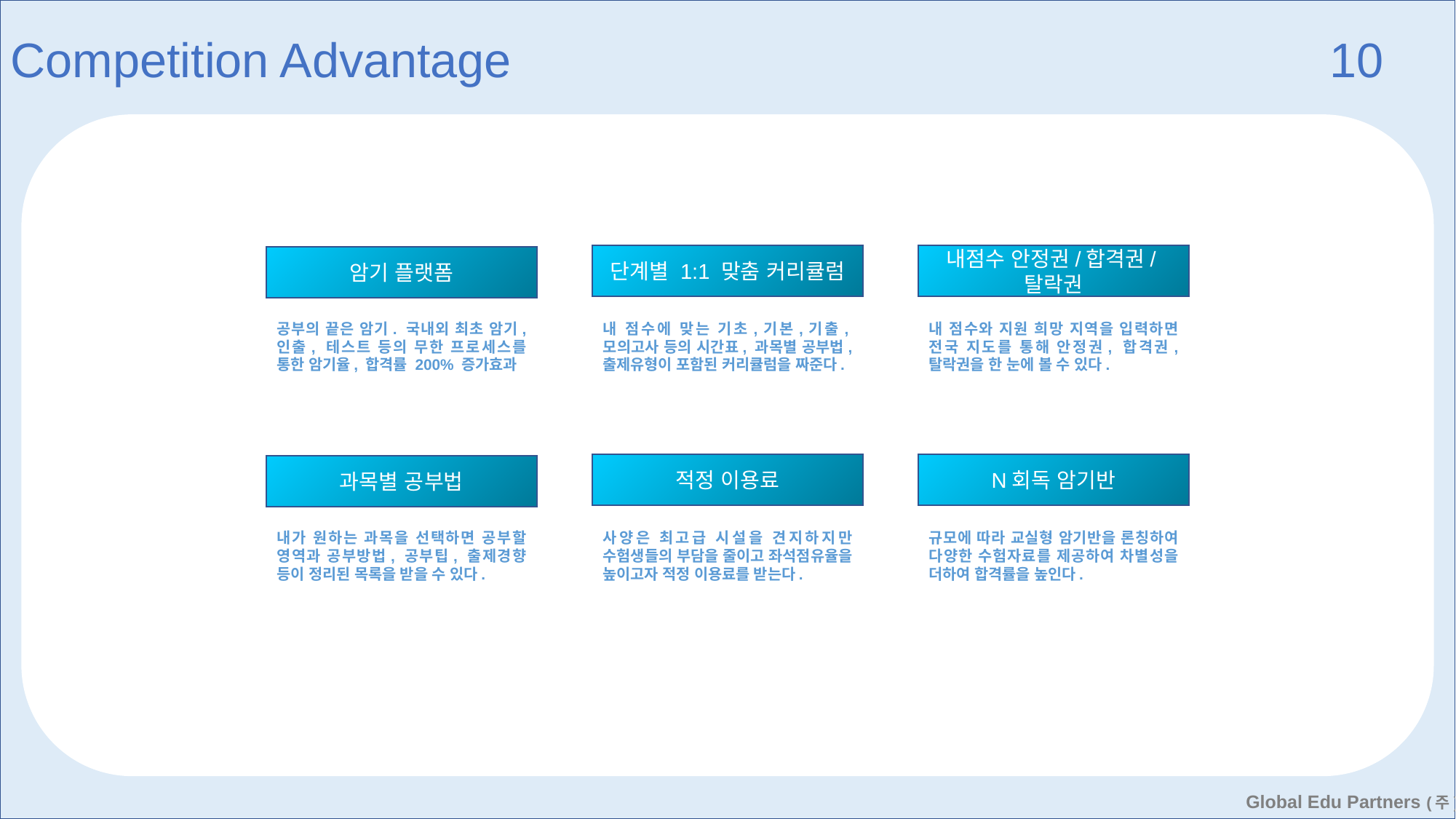

Competition Advantage                                                             10
#

단계별 1:1 맞춤 커리큘럼
내점수 안정권/합격권/탈락권
암기 플랫폼
공부의 끝은 암기. 국내외 최초 암기, 인출, 테스트 등의 무한 프로세스를 통한 암기율, 합격률 200% 증가효과
내 점수에 맞는 기초,기본,기출,모의고사 등의 시간표, 과목별 공부법, 출제유형이 포함된 커리큘럼을 짜준다.
내 점수와 지원 희망 지역을 입력하면 전국 지도를 통해 안정권, 합격권, 탈락권을 한 눈에 볼 수 있다.
적정 이용료
N회독 암기반
과목별 공부법
내가 원하는 과목을 선택하면 공부할 영역과 공부방법, 공부팁, 출제경향 등이 정리된 목록을 받을 수 있다.
사양은 최고급 시설을 견지하지만 수험생들의 부담을 줄이고 좌석점유율을 높이고자 적정 이용료를 받는다.
규모에 따라 교실형 암기반을 론칭하여 다양한 수험자료를 제공하여 차별성을 더하여 합격률을 높인다.
Global Edu Partners (주)